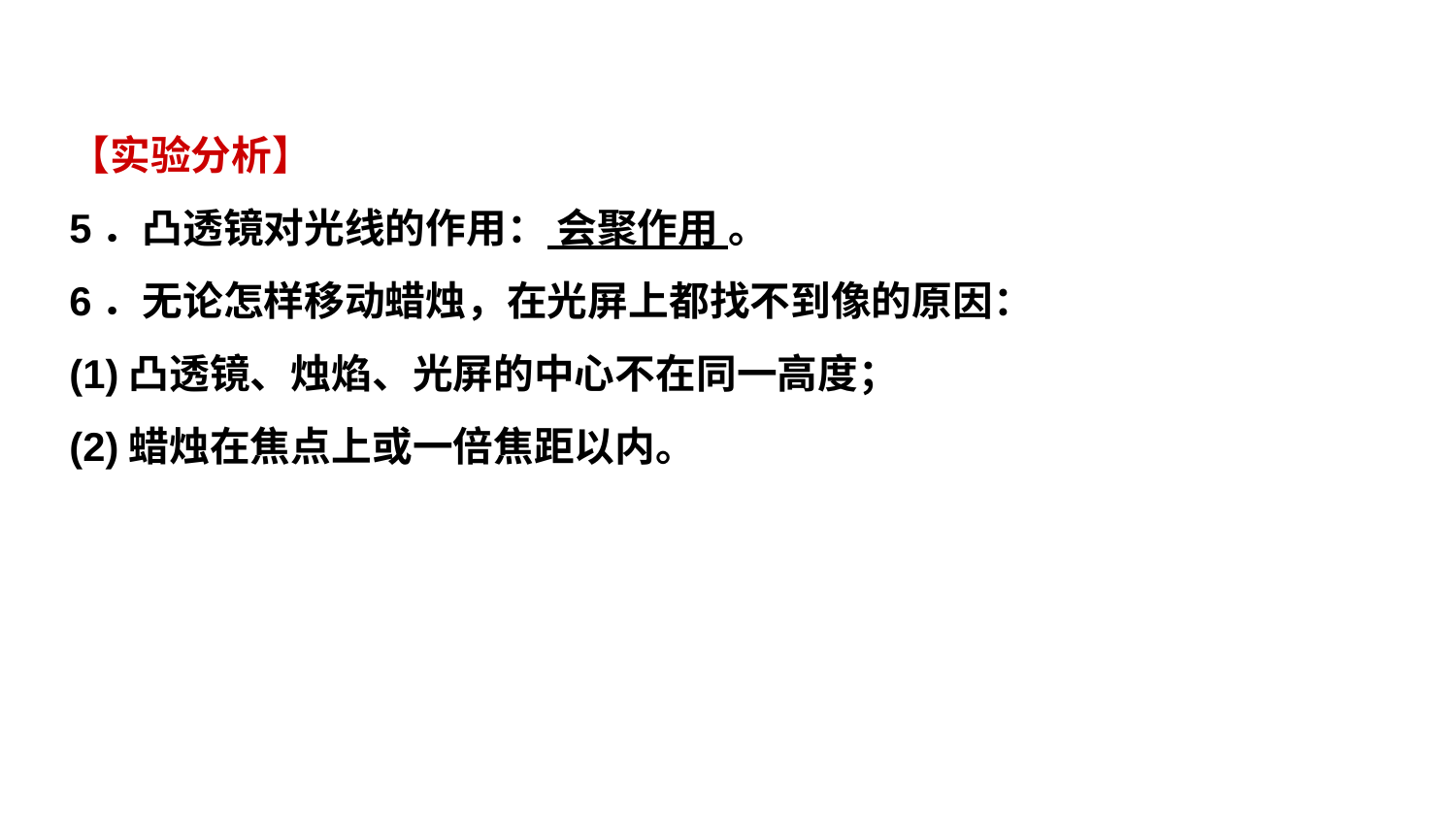

【实验分析】
5．凸透镜对光线的作用： 会聚作用 。
6．无论怎样移动蜡烛，在光屏上都找不到像的原因：
(1)凸透镜、烛焰、光屏的中心不在同一高度；
(2)蜡烛在焦点上或一倍焦距以内。